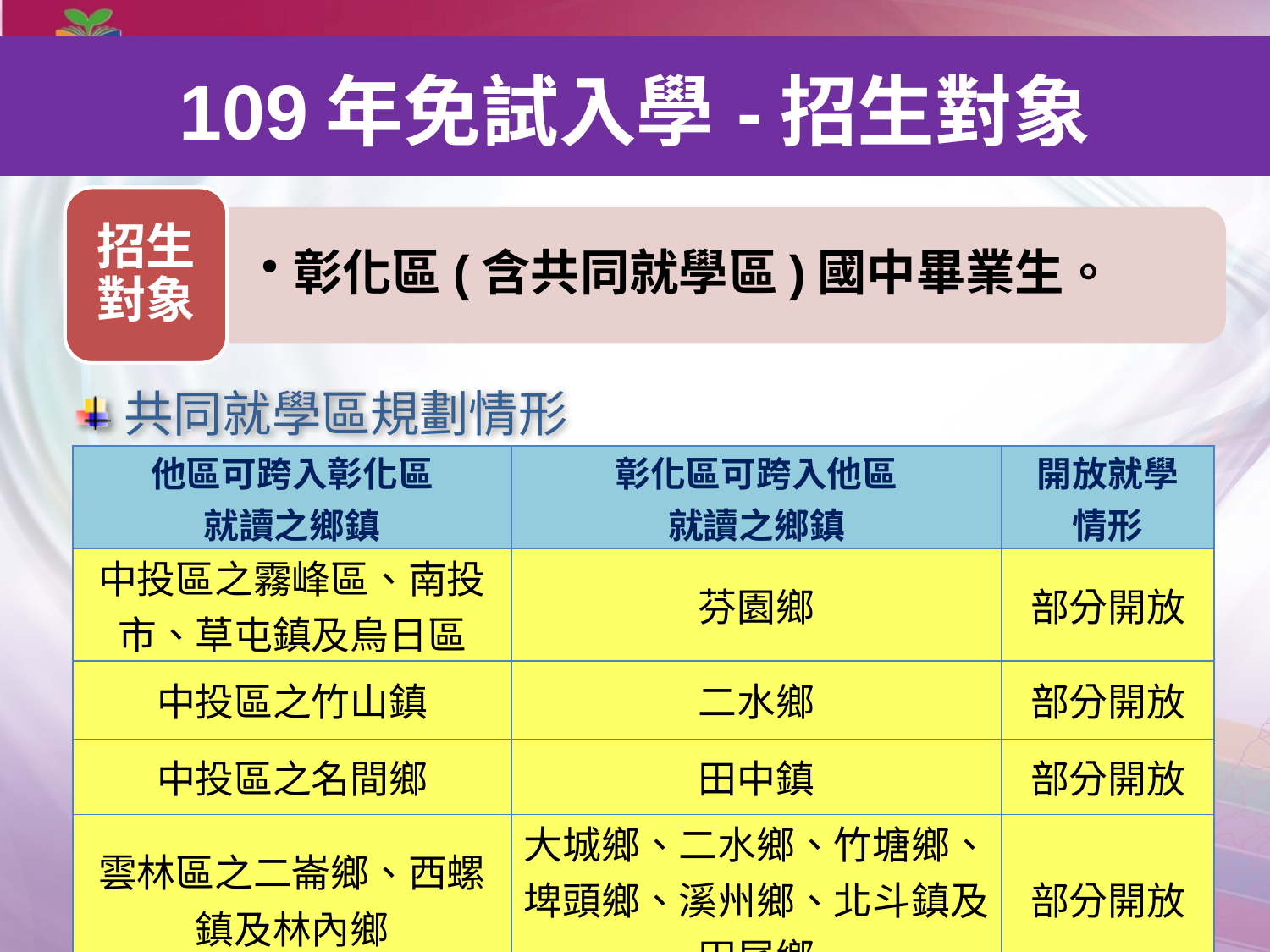

109年免試入學-招生對象

招生對象

彰化區(含共同就學區)國中畢業生。
共同就學區規劃情形
| 他區可跨入彰化區 就讀之鄉鎮 | 彰化區可跨入他區 就讀之鄉鎮 | 開放就學 情形 |
| --- | --- | --- |
| 中投區之霧峰區、南投市、草屯鎮及烏日區 | 芬園鄉 | 部分開放 |
| 中投區之竹山鎮 | 二水鄉 | 部分開放 |
| 中投區之名間鄉 | 田中鎮 | 部分開放 |
| 雲林區之二崙鄉、西螺鎮及林內鄉 | 大城鄉、二水鄉、竹塘鄉、埤頭鄉、溪州鄉、北斗鎮及田尾鄉 | 部分開放 |
22